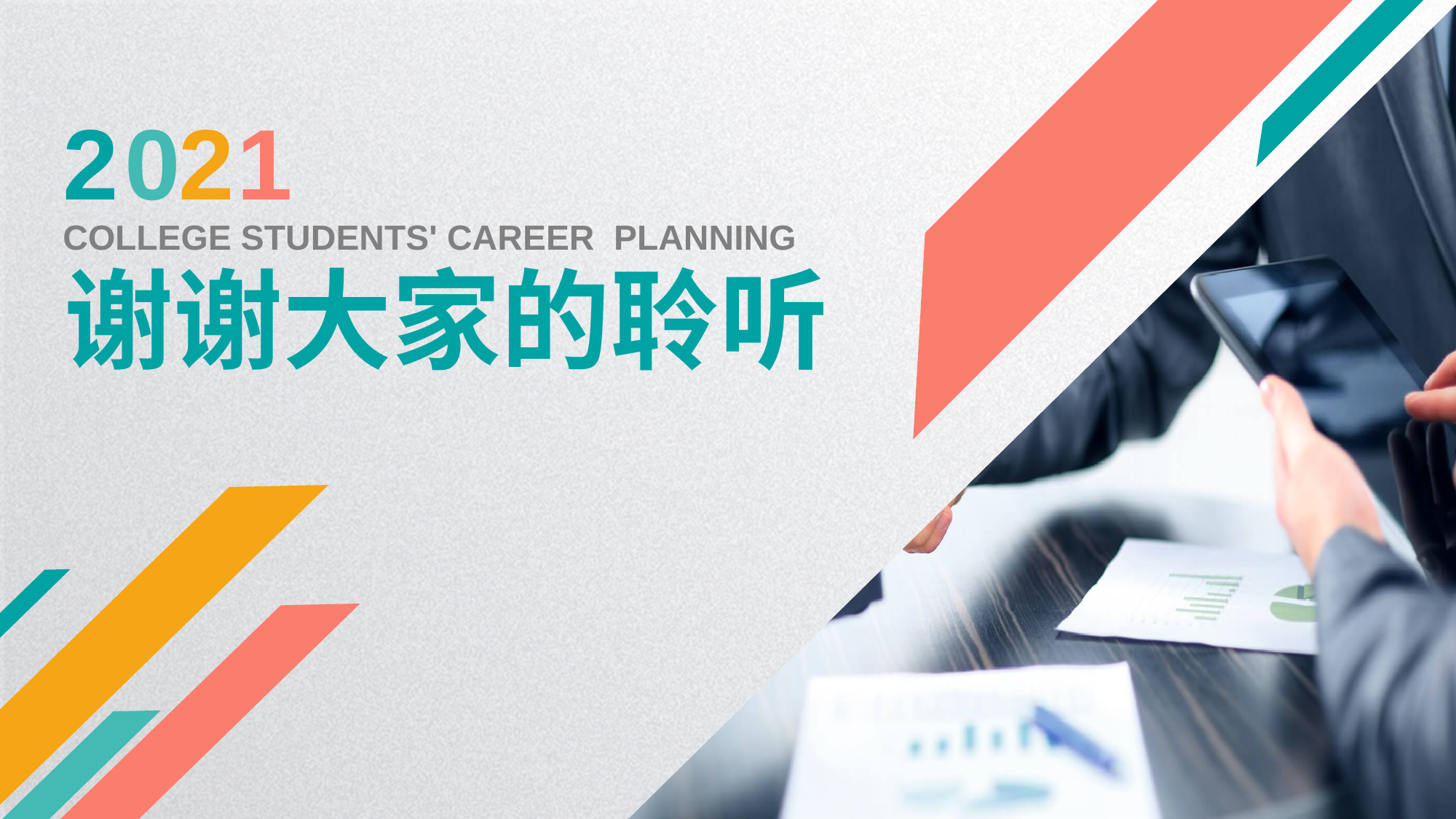

0
2
1
2
COLLEGE STUDENTS' CAREER  PLANNING
谢谢大家的聆听